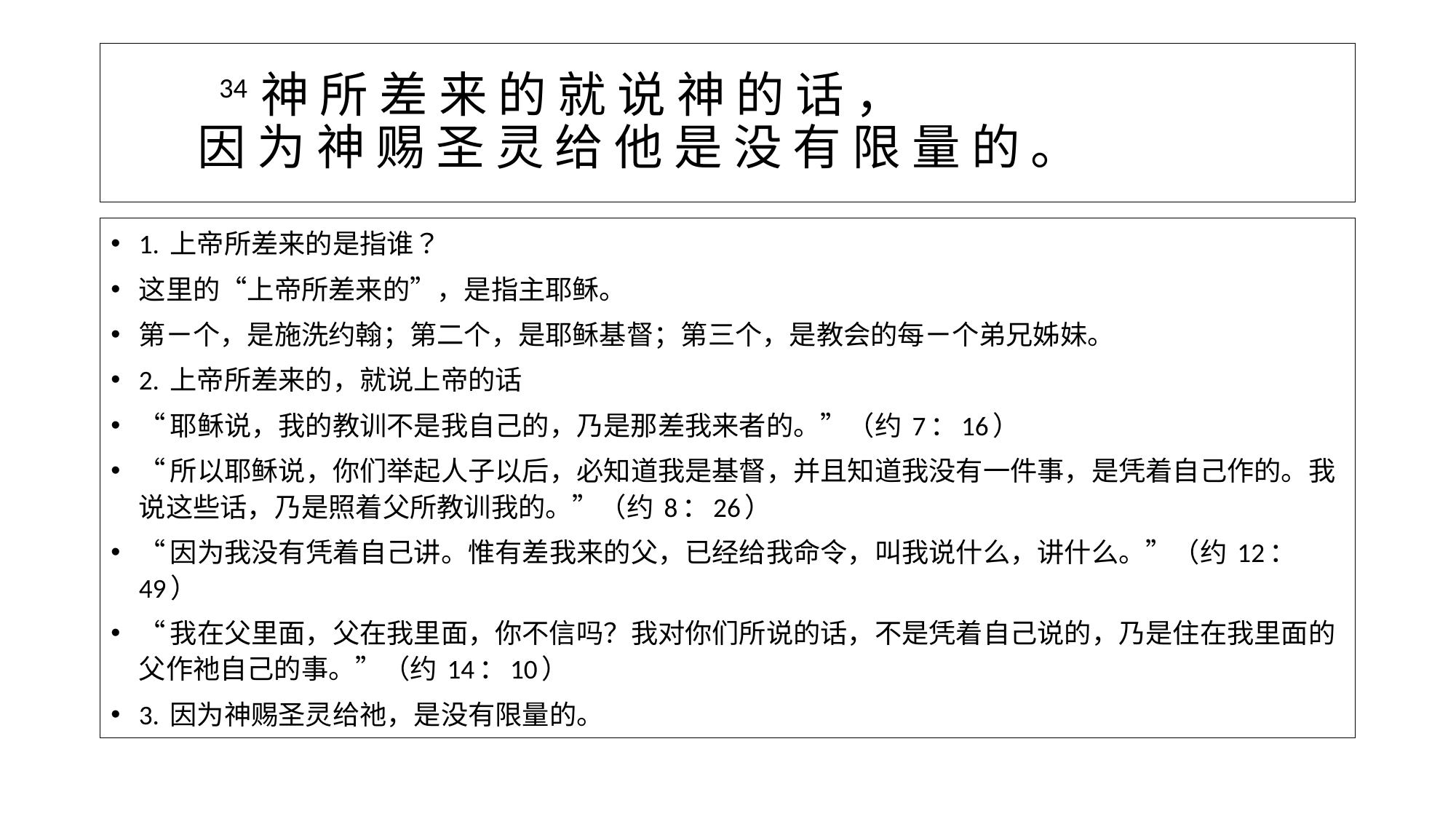

# 34 神 所 差 来 的 就 说 神 的 话 ， 因 为 神 赐 圣 灵 给 他 是 没 有 限 量 的 。
1. 上帝所差来的是指谁？
这里的“上帝所差来的”，是指主耶稣。
第ㄧ个，是施洗约翰；第二个，是耶稣基督；第三个，是教会的每ㄧ个弟兄姊妹。
2. 上帝所差来的，就说上帝的话
“耶稣说，我的教训不是我自己的，乃是那差我来者的。”（约 7：16）
“所以耶稣说，你们举起人子以后，必知道我是基督，并且知道我没有一件事，是凭着自己作的。我说这些话，乃是照着父所教训我的。”（约 8：26）
“因为我没有凭着自己讲。惟有差我来的父，已经给我命令，叫我说什么，讲什么。”（约 12：49）
“我在父里面，父在我里面，你不信吗？我对你们所说的话，不是凭着自己说的，乃是住在我里面的父作祂自己的事。”（约 14：10）
3. 因为神赐圣灵给祂，是没有限量的。